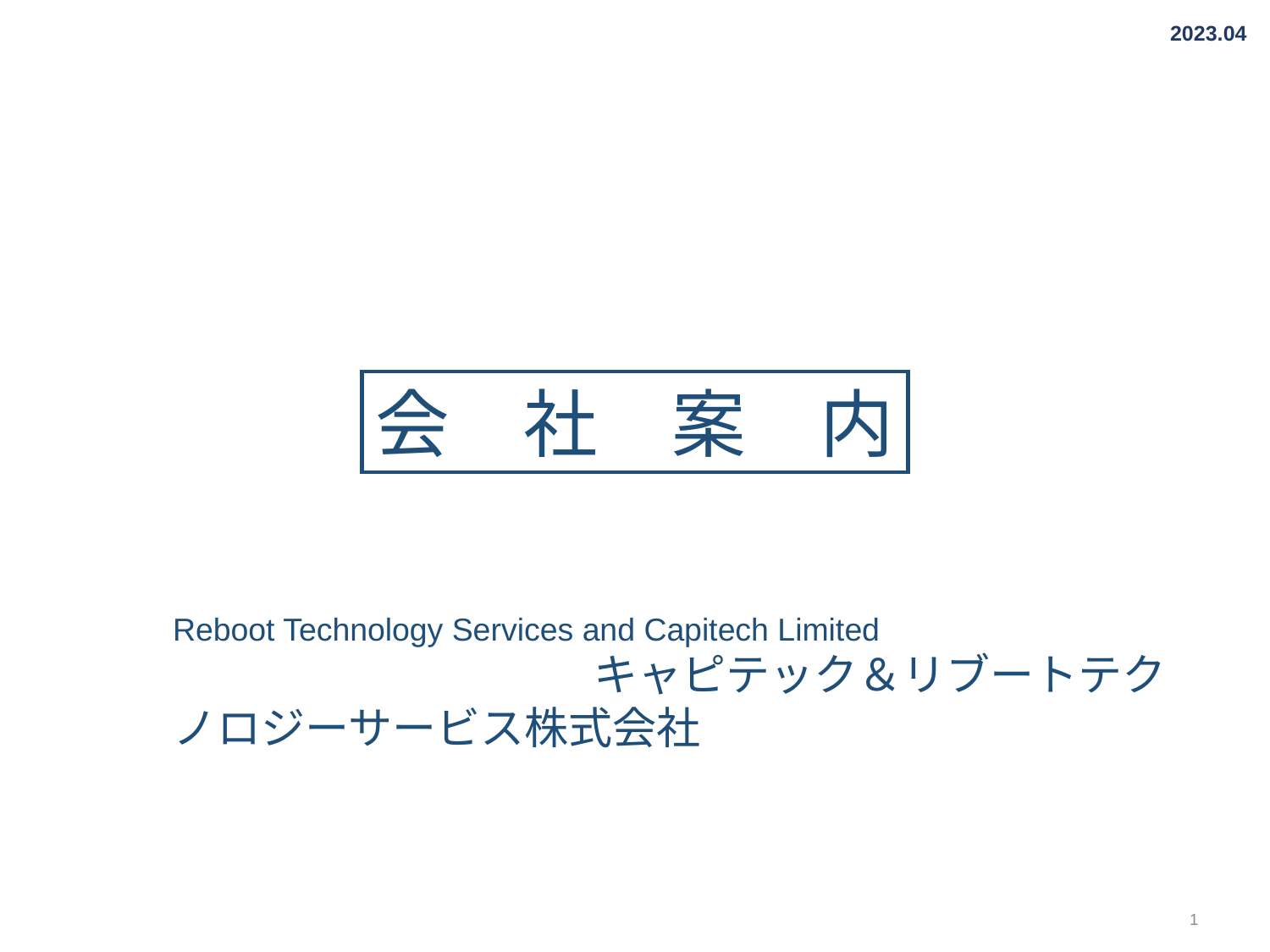

2023.04
会　社　案　内
Reboot Technology Services and Capitech Limited　　　　　　　　　　　　　　　　　　　　　　　　　　　　キャピテック＆リブートテクノロジーサービス株式会社
1